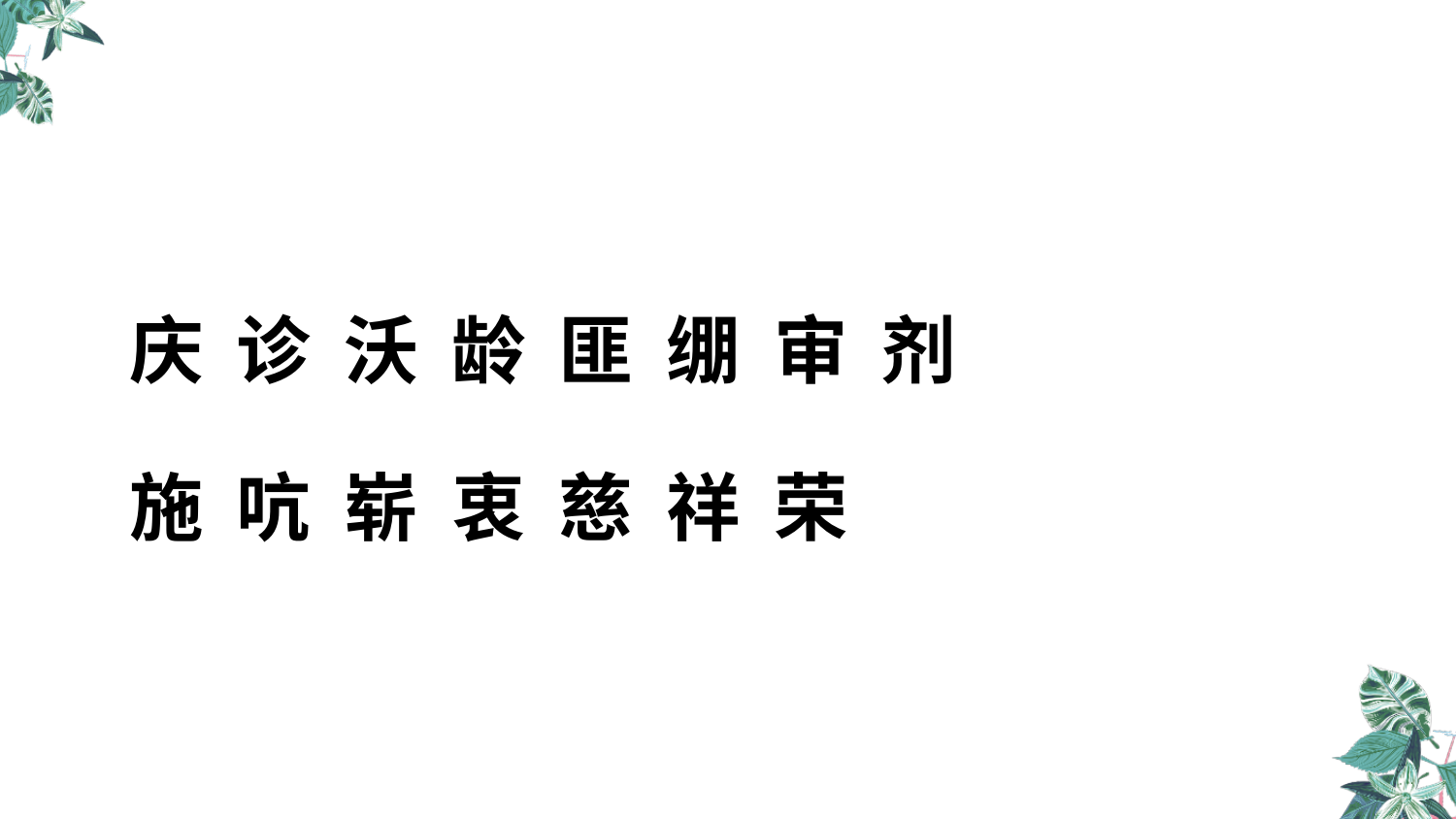

庆  诊  沃  龄  匪  绷  审  剂
施  吭  崭  衷  慈  祥  荣